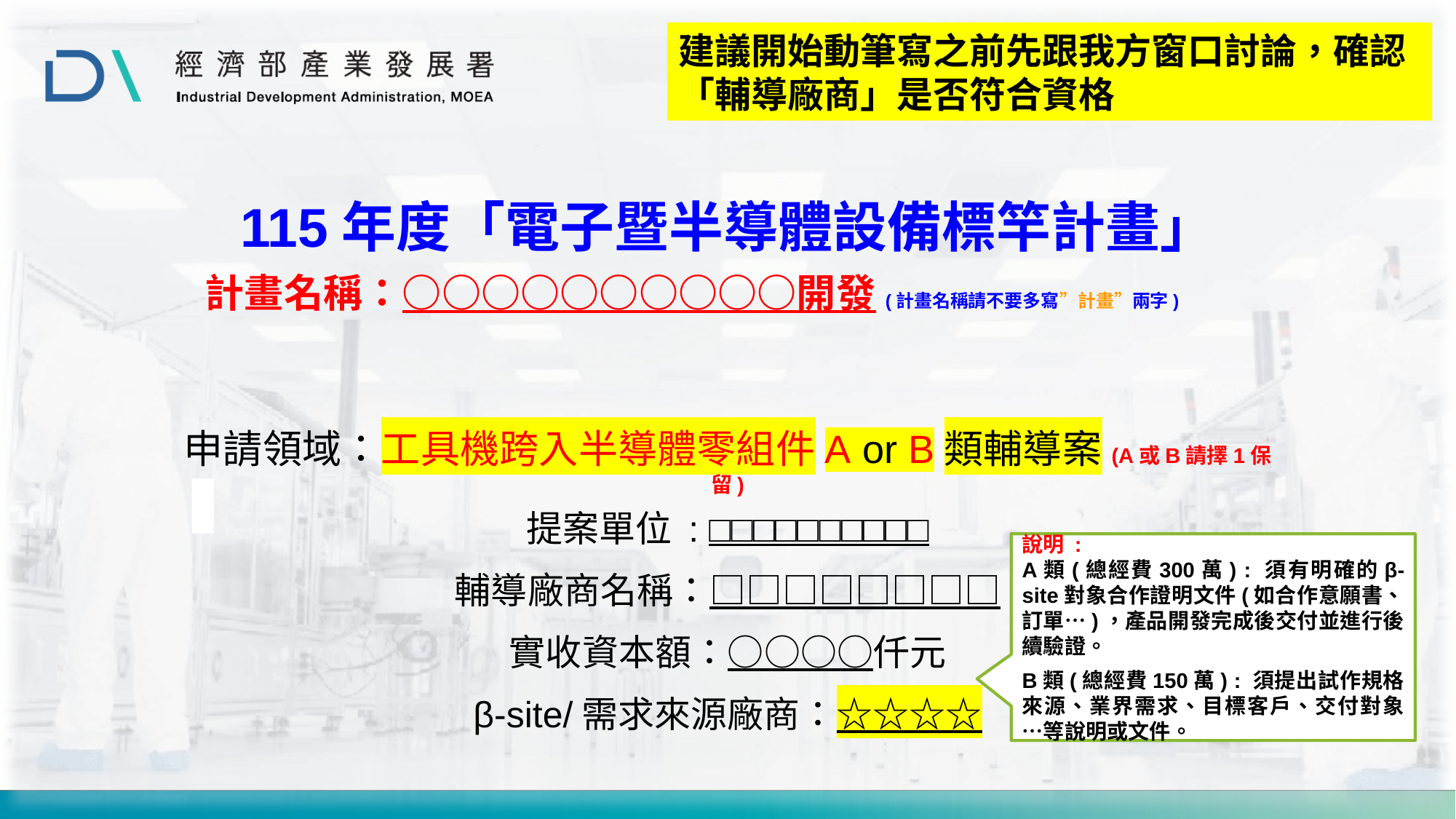

建議開始動筆寫之前先跟我方窗口討論，確認「輔導廠商」是否符合資格
# 115年度「電子暨半導體設備標竿計畫」 計畫名稱：○○○○○○○○○○開發(計畫名稱請不要多寫”計畫”兩字)
申請領域：工具機跨入半導體零組件A or B類輔導案(A或B請擇1保留)
提案單位 : □□□□□□□□□□
輔導廠商名稱：□□□□□□□□
實收資本額：○○○○仟元
β-site/需求來源廠商：☆☆☆☆

說明 :
A類(總經費300萬) : 須有明確的β-site對象合作證明文件(如合作意願書、訂單…)，產品開發完成後交付並進行後續驗證。
B類(總經費150萬) : 須提出試作規格來源、業界需求、目標客戶、交付對象…等說明或文件。